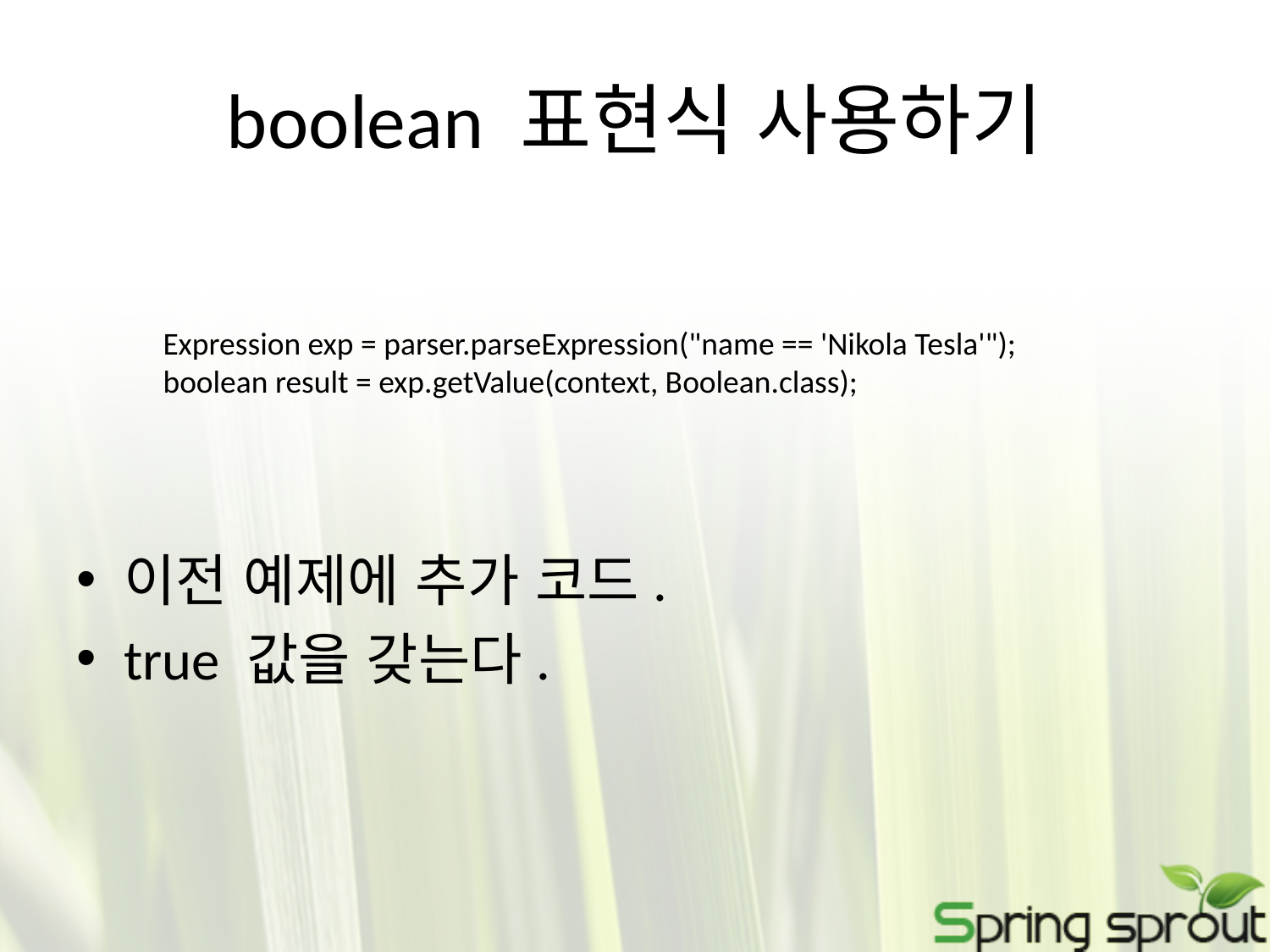

# boolean 표현식 사용하기

이전 예제에 추가 코드.
true 값을 갖는다.
Expression exp = parser.parseExpression("name == 'Nikola Tesla'");
boolean result = exp.getValue(context, Boolean.class);